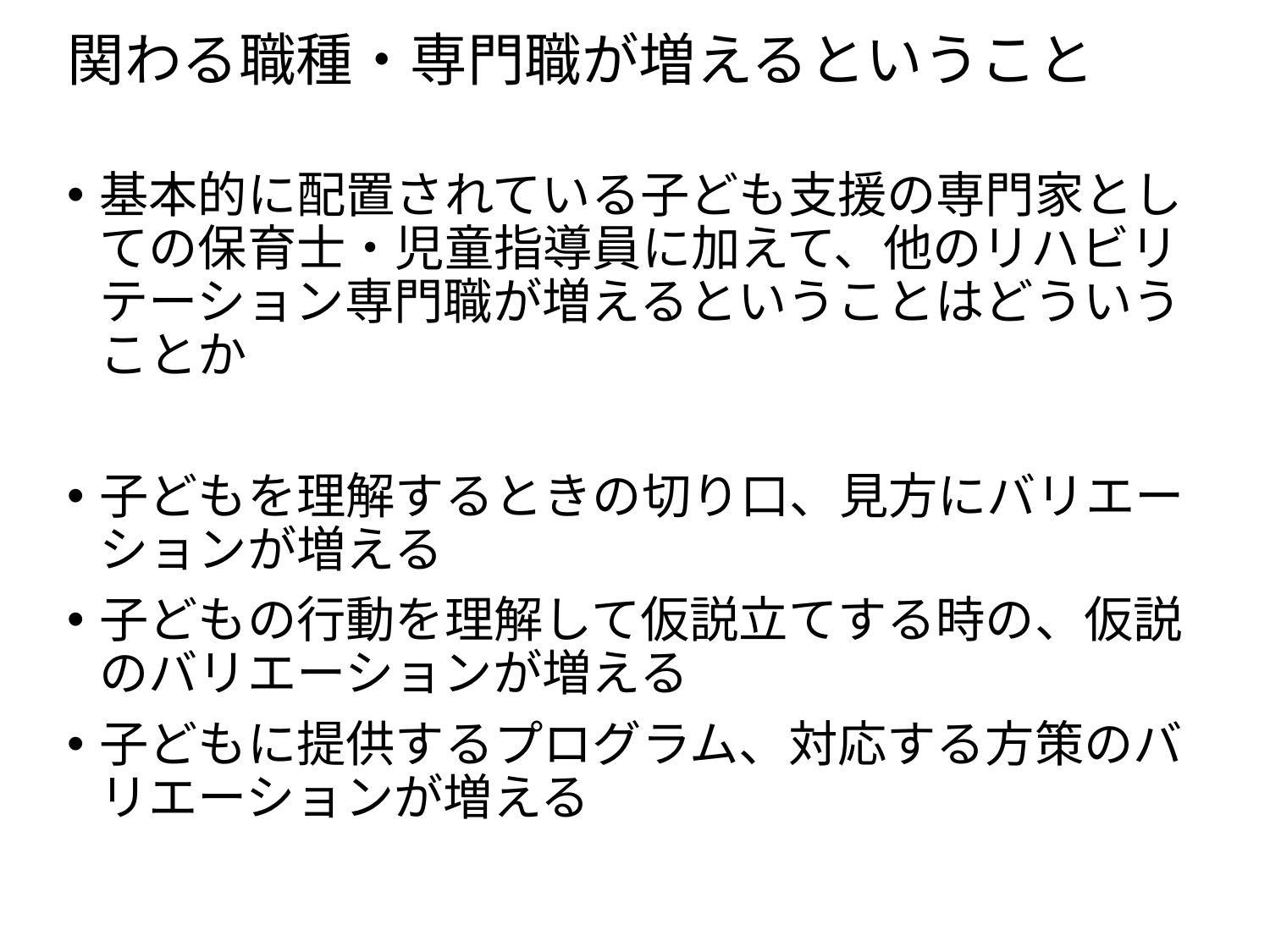

# 関わる職種・専門職が増えるということ
基本的に配置されている子ども支援の専門家としての保育士・児童指導員に加えて、他のリハビリテーション専門職が増えるということはどういうことか

子どもを理解するときの切り口、見方にバリエーションが増える
子どもの行動を理解して仮説立てする時の、仮説のバリエーションが増える
子どもに提供するプログラム、対応する方策のバリエーションが増える